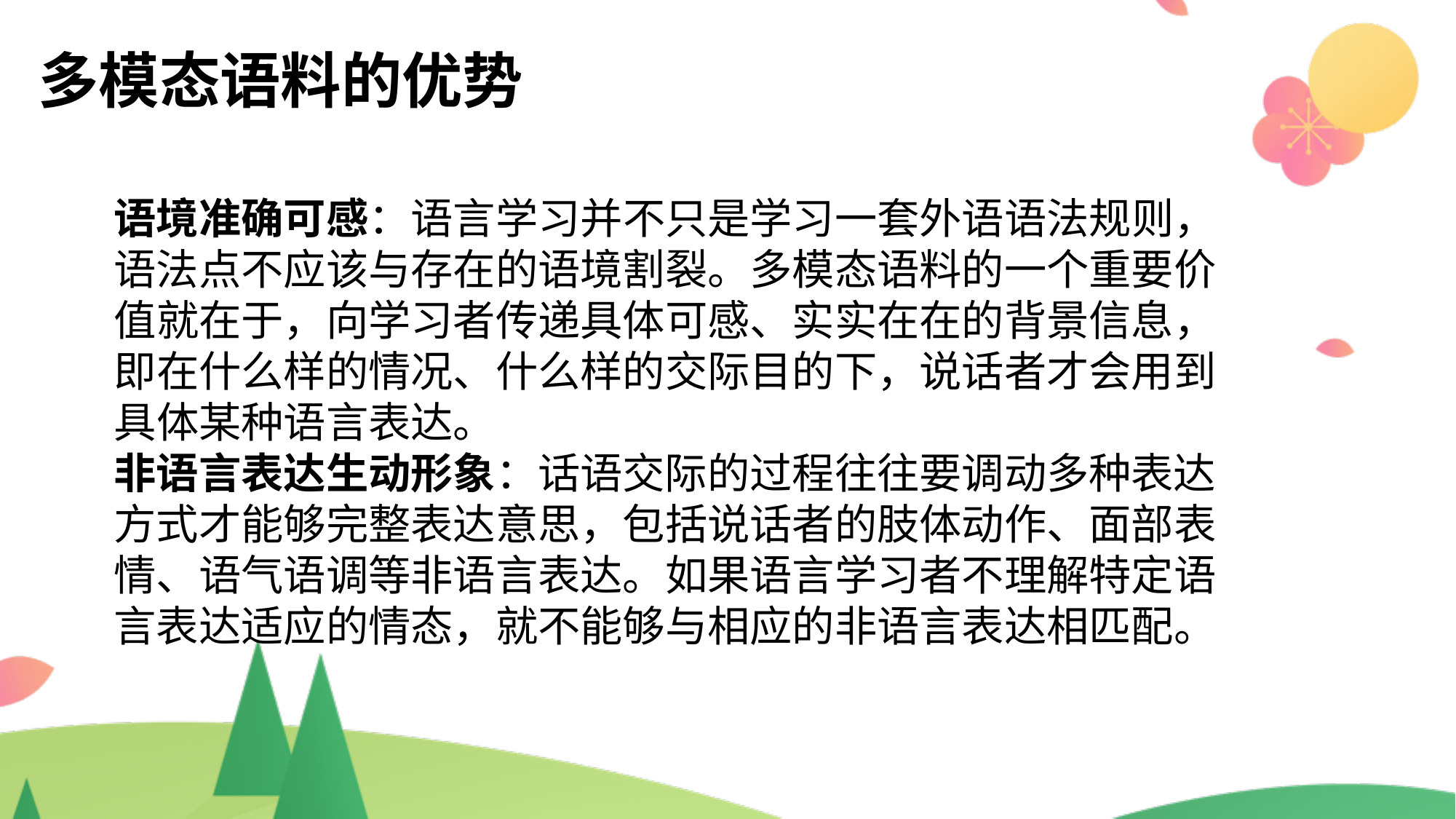

多模态语料的优势
语境准确可感：语言学习并不只是学习一套外语语法规则，语法点不应该与存在的语境割裂。多模态语料的一个重要价值就在于，向学习者传递具体可感、实实在在的背景信息，即在什么样的情况、什么样的交际目的下，说话者才会用到具体某种语言表达。
非语言表达生动形象：话语交际的过程往往要调动多种表达方式才能够完整表达意思，包括说话者的肢体动作、面部表情、语气语调等非语言表达。如果语言学习者不理解特定语言表达适应的情态，就不能够与相应的非语言表达相匹配。